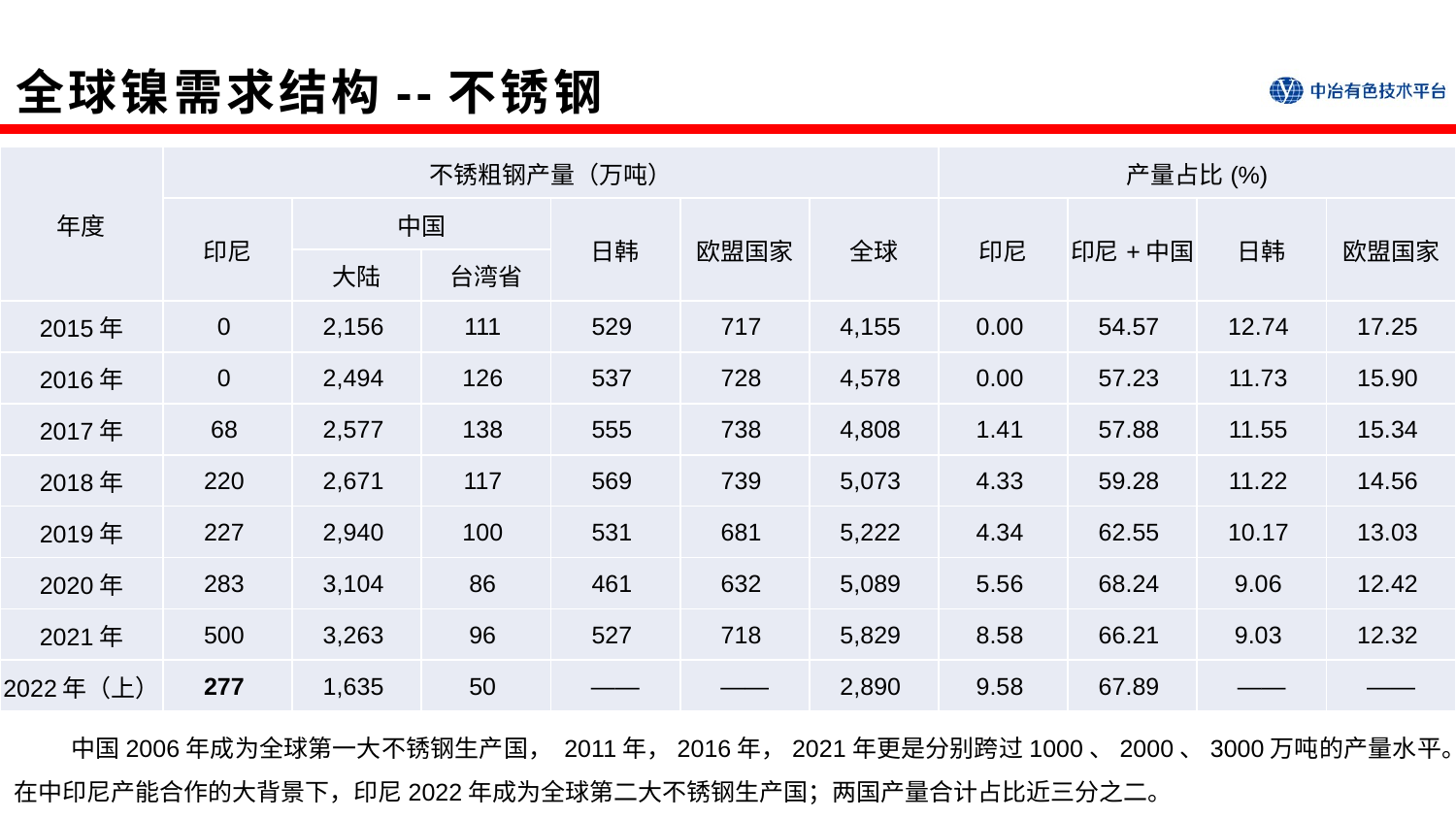

# 全球镍需求结构--不锈钢
| 年度 | 不锈粗钢产量（万吨） |  |  |  |  |  | 产量占比(%) |  |  |  |
| --- | --- | --- | --- | --- | --- | --- | --- | --- | --- | --- |
|  | 印尼 | 中国 |  | 日韩 | 欧盟国家 | 全球 | 印尼 | 印尼+中国 | 日韩 | 欧盟国家 |
|  |  | 大陆 | 台湾省 |  |  |  |  |  |  |  |
| 2015年 | 0 | 2,156 | 111 | 529 | 717 | 4,155 | 0.00 | 54.57 | 12.74 | 17.25 |
| 2016年 | 0 | 2,494 | 126 | 537 | 728 | 4,578 | 0.00 | 57.23 | 11.73 | 15.90 |
| 2017年 | 68 | 2,577 | 138 | 555 | 738 | 4,808 | 1.41 | 57.88 | 11.55 | 15.34 |
| 2018年 | 220 | 2,671 | 117 | 569 | 739 | 5,073 | 4.33 | 59.28 | 11.22 | 14.56 |
| 2019年 | 227 | 2,940 | 100 | 531 | 681 | 5,222 | 4.34 | 62.55 | 10.17 | 13.03 |
| 2020年 | 283 | 3,104 | 86 | 461 | 632 | 5,089 | 5.56 | 68.24 | 9.06 | 12.42 |
| 2021年 | 500 | 3,263 | 96 | 527 | 718 | 5,829 | 8.58 | 66.21 | 9.03 | 12.32 |
| 2022年（上） | 277 | 1,635 | 50 | —— | —— | 2,890 | 9.58 | 67.89 | —— | —— |
中国2006年成为全球第一大不锈钢生产国， 2011年，2016年，2021年更是分别跨过1000、2000、3000万吨的产量水平。在中印尼产能合作的大背景下，印尼2022年成为全球第二大不锈钢生产国；两国产量合计占比近三分之二。